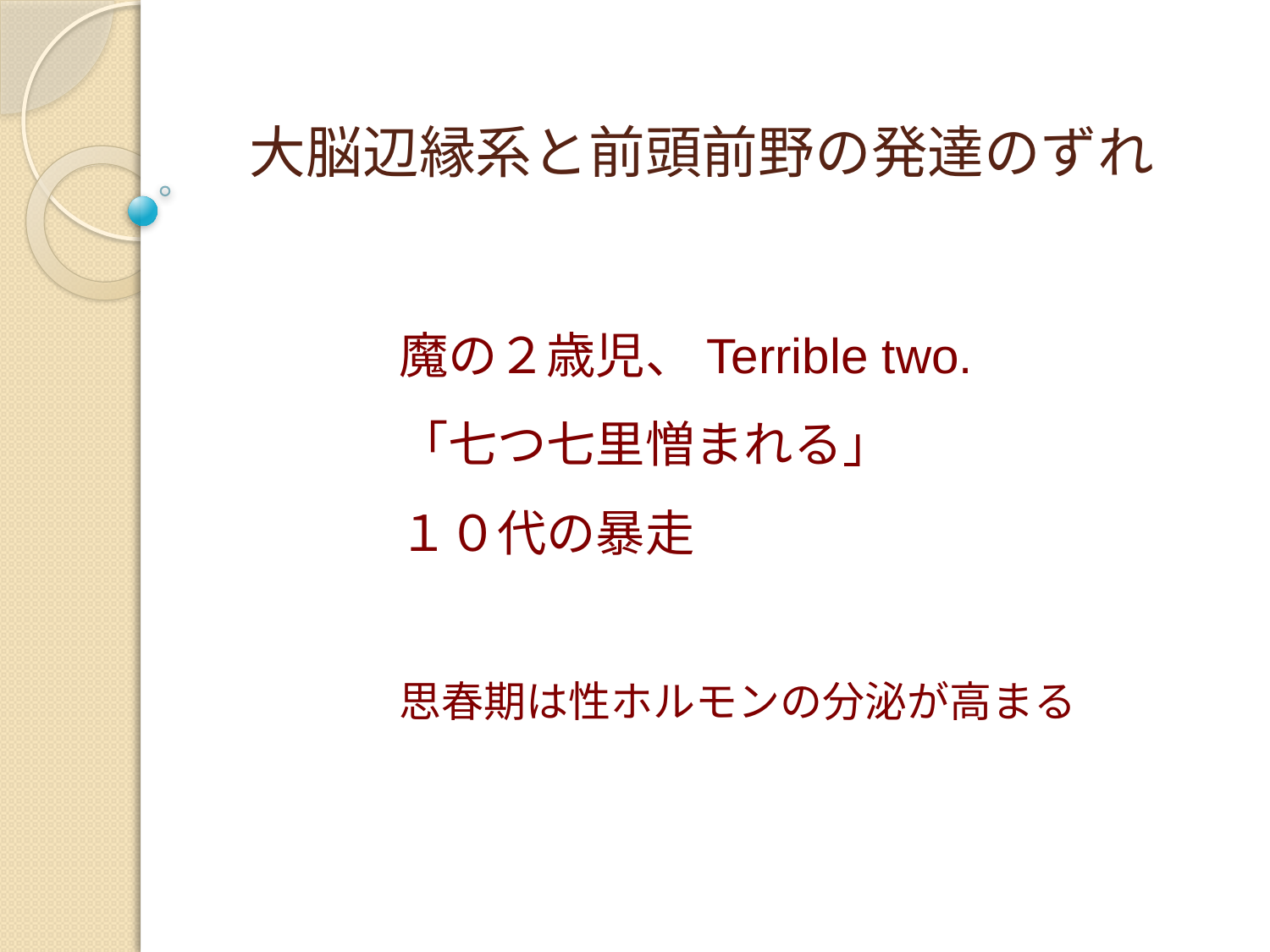

大脳辺縁系と前頭前野の発達のずれ
魔の２歳児、Terrible two.
「七つ七里憎まれる」
１０代の暴走

思春期は性ホルモンの分泌が高まる